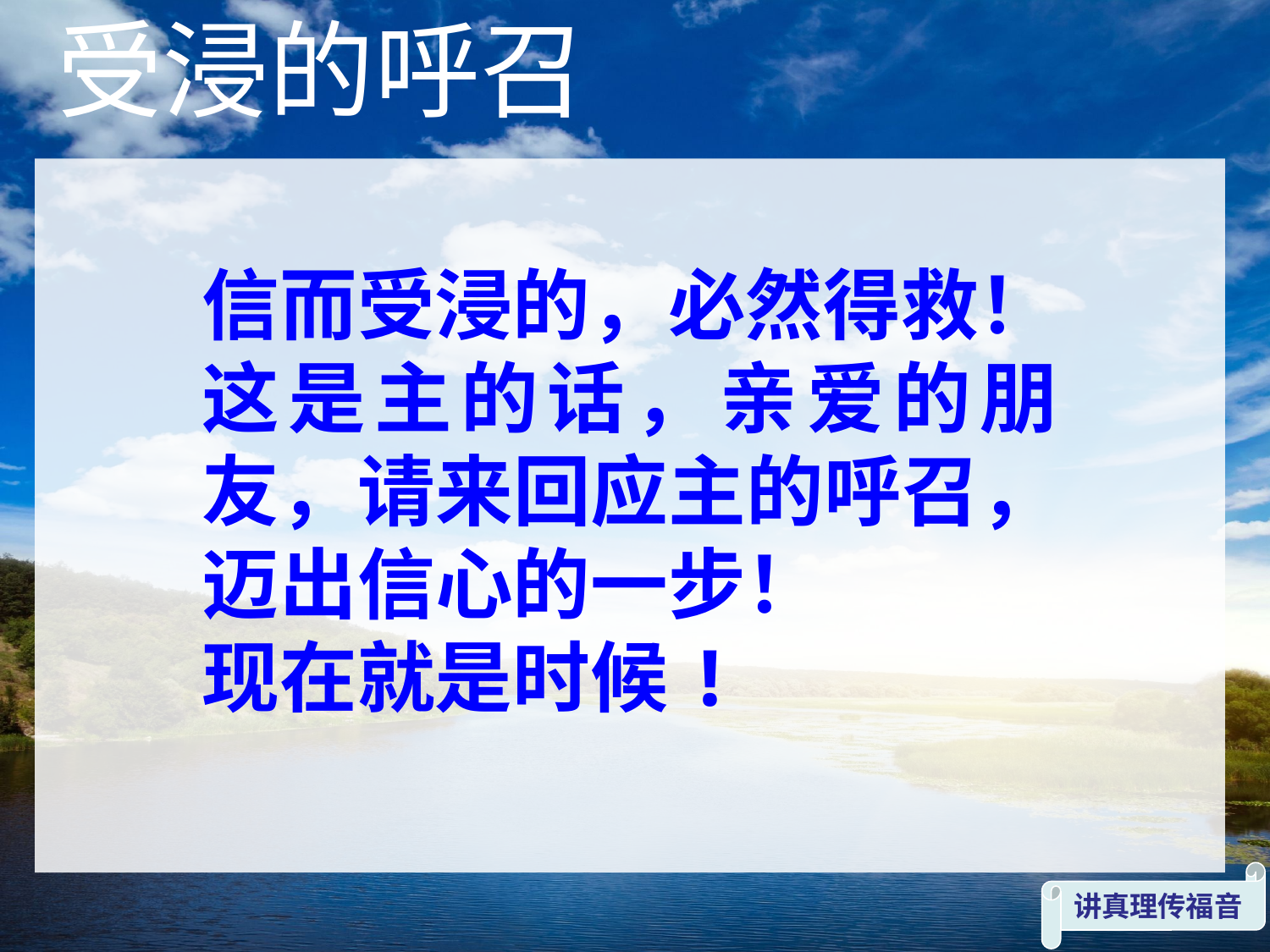

受浸的呼召

信而受浸的，必然得救！
这是主的话，亲爱的朋友，请来回应主的呼召，迈出信心的一步！
现在就是时候!
讲真理传福音